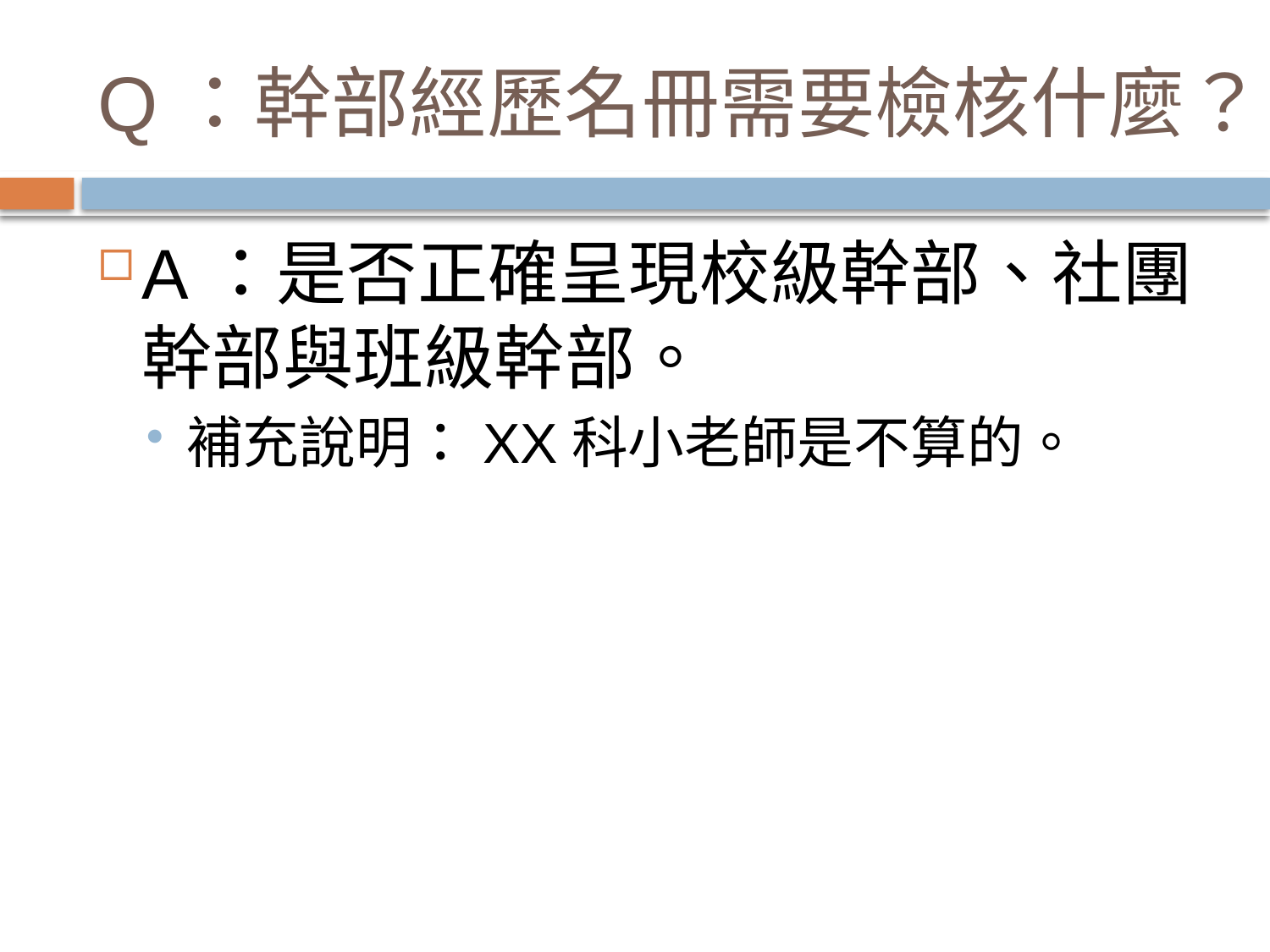

# Q：幹部經歷名冊需要檢核什麼？
A：是否正確呈現校級幹部、社團幹部與班級幹部。
補充說明：XX科小老師是不算的。